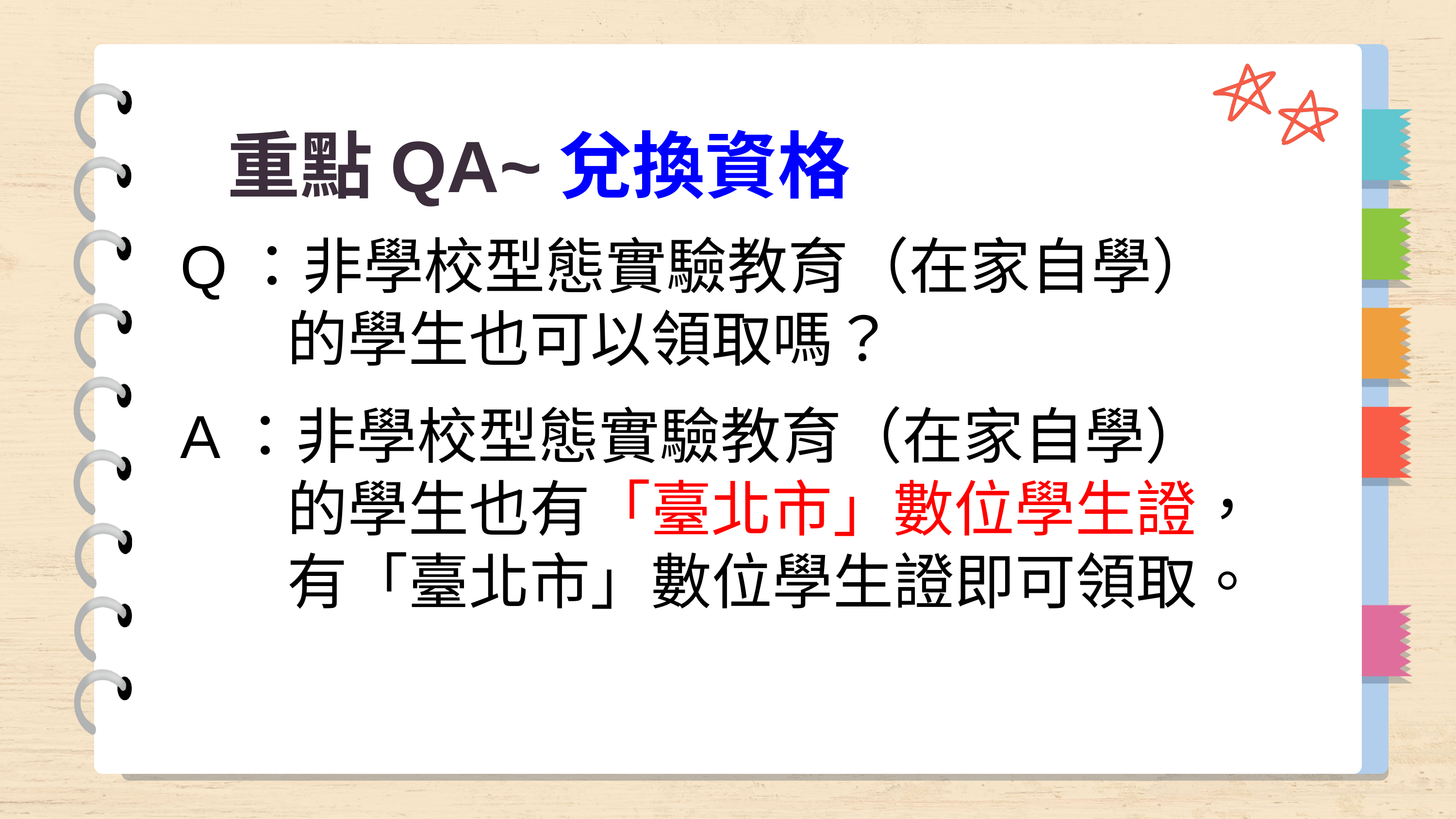

重點QA~兌換資格
Q：非學校型態實驗教育（在家自學）的學生也可以領取嗎？
A：非學校型態實驗教育（在家自學）的學生也有「臺北市」數位學生證，有「臺北市」數位學生證即可領取。